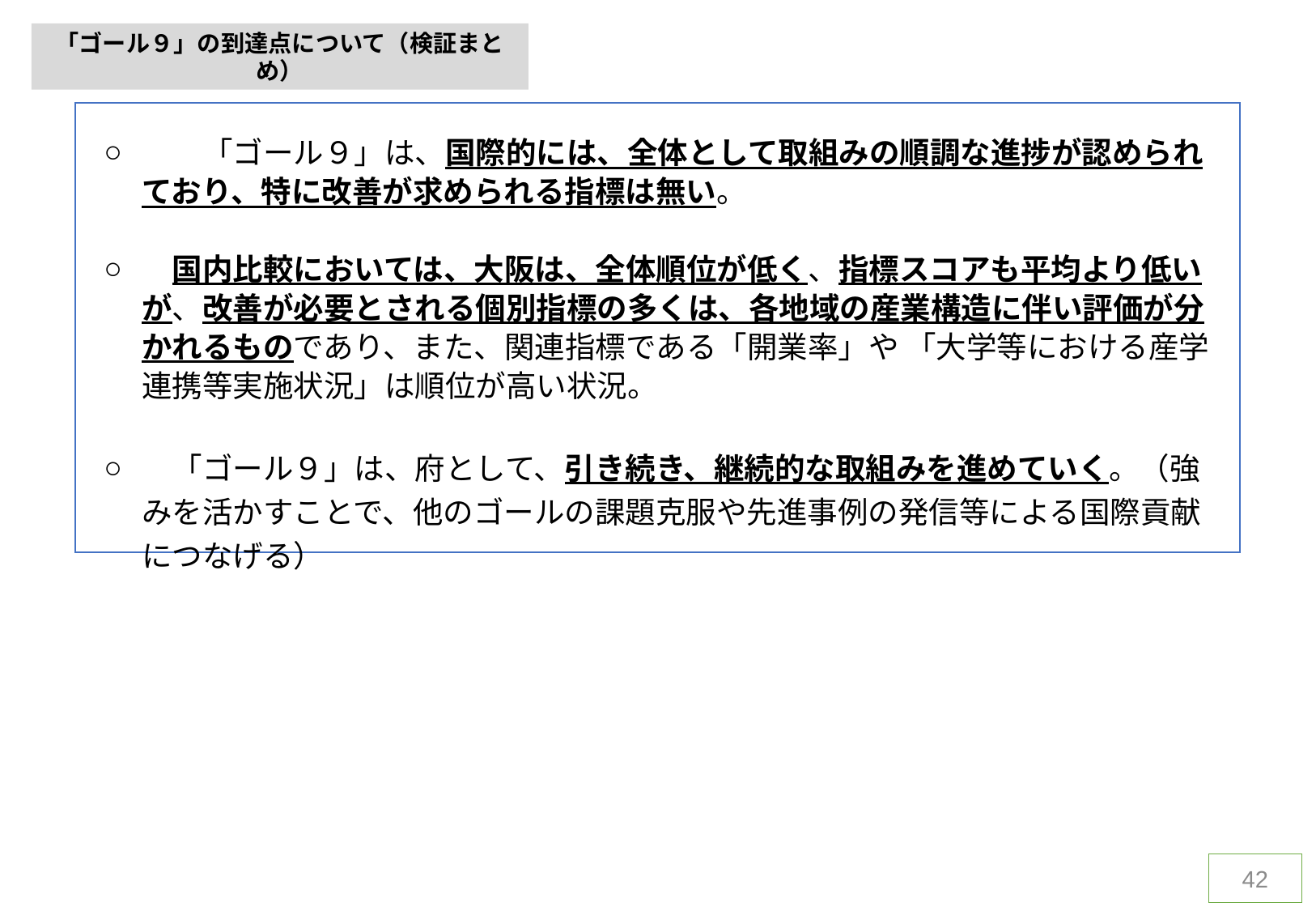

「ゴール９」の到達点について（検証まとめ）
　　「ゴール９」は、国際的には、全体として取組みの順調な進捗が認められており、特に改善が求められる指標は無い。

　国内比較においては、大阪は、全体順位が低く、指標スコアも平均より低いが、改善が必要とされる個別指標の多くは、各地域の産業構造に伴い評価が分かれるものであり、また、関連指標である「開業率」や 「大学等における産学連携等実施状況」は順位が高い状況。

　「ゴール９」は、府として、引き続き、継続的な取組みを進めていく。（強みを活かすことで、他のゴールの課題克服や先進事例の発信等による国際貢献につなげる）

42